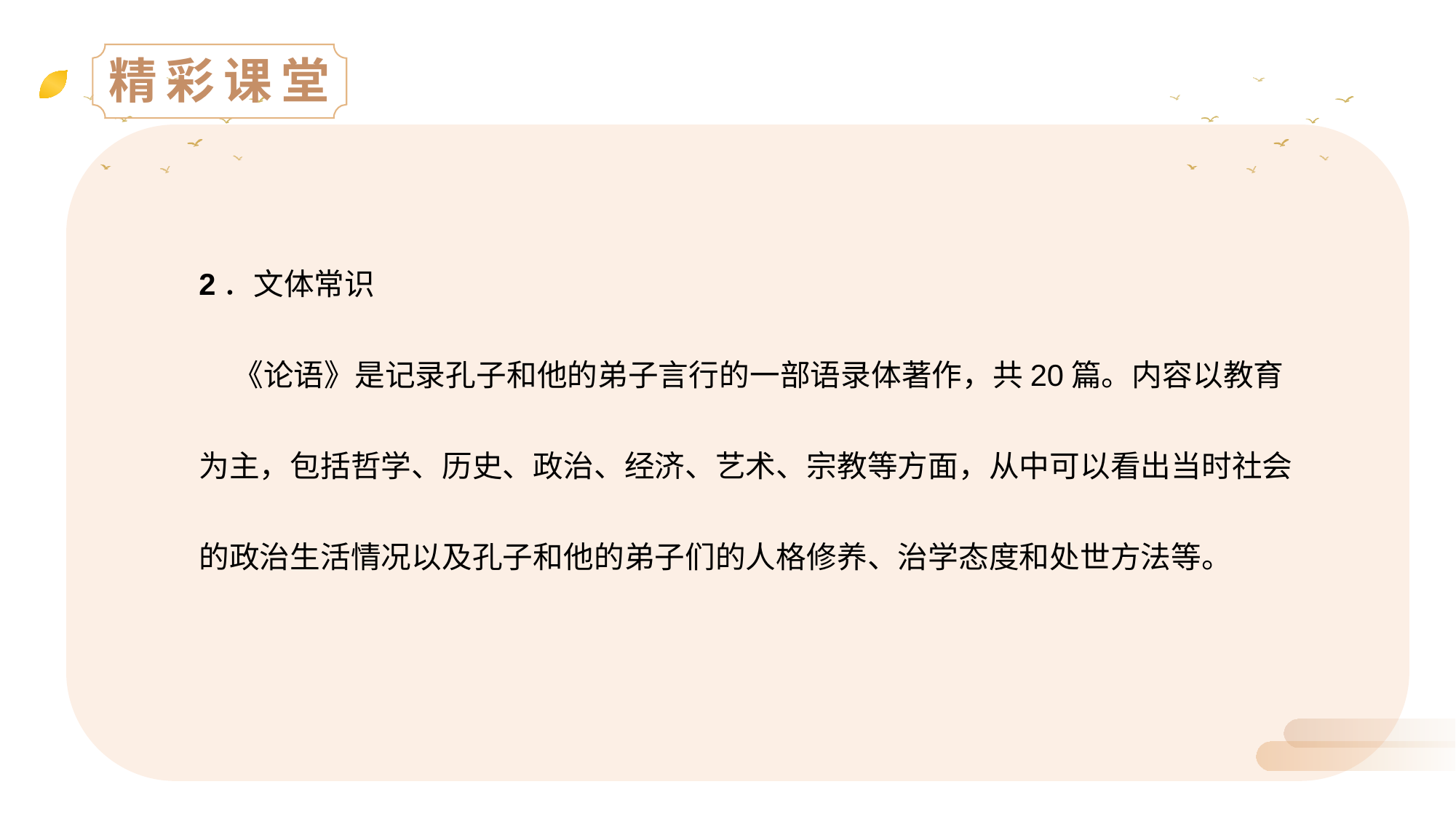

精彩课堂
2．文体常识
    《论语》是记录孔子和他的弟子言行的一部语录体著作，共20篇。内容以教育为主，包括哲学、历史、政治、经济、艺术、宗教等方面，从中可以看出当时社会的政治生活情况以及孔子和他的弟子们的人格修养、治学态度和处世方法等。